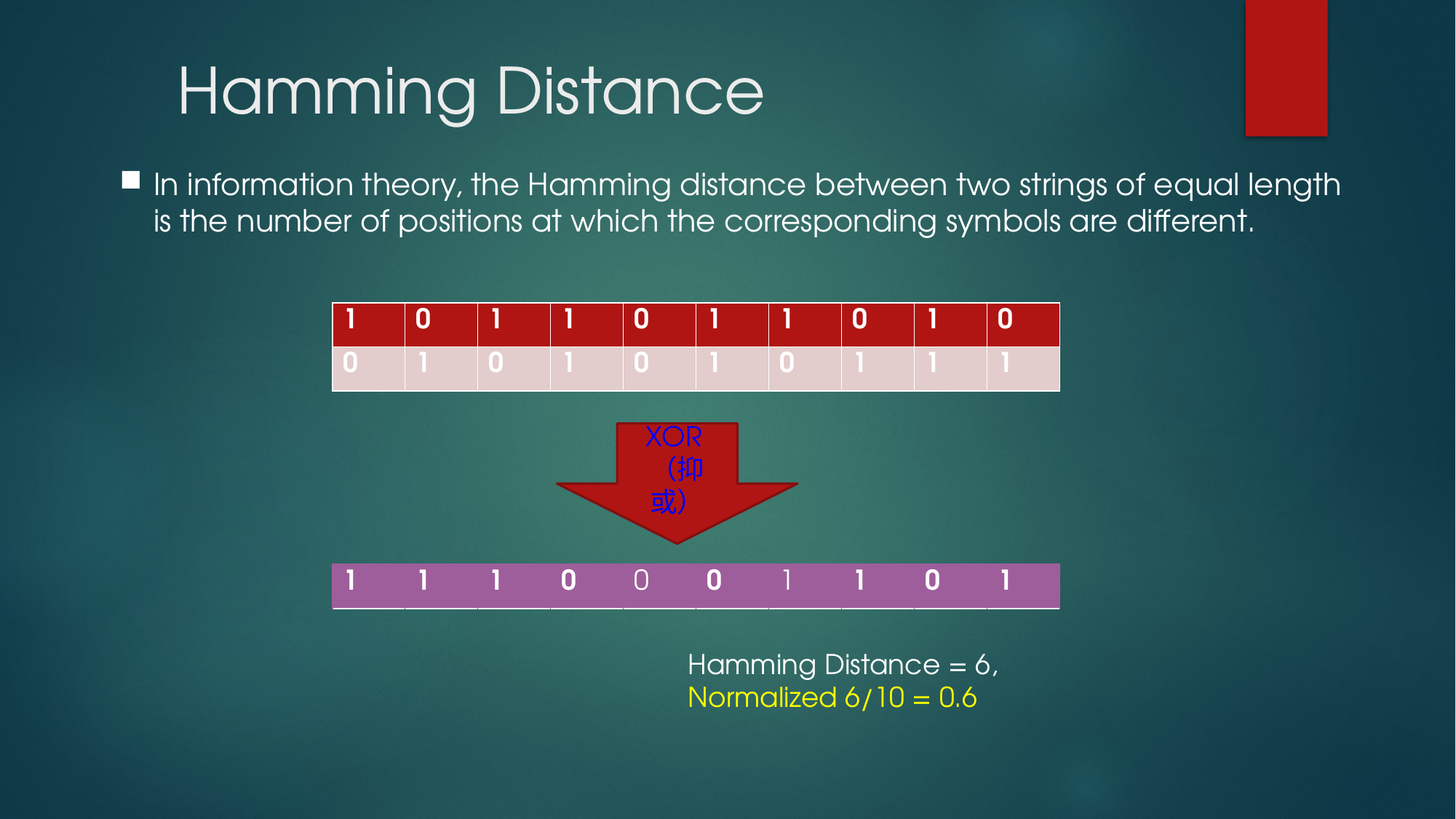

# Hamming Distance
In information theory, the Hamming distance between two strings of equal length is the number of positions at which the corresponding symbols are different.
| 1 | 0 | 1 | 1 | 0 | 1 | 1 | 0 | 1 | 0 |
| --- | --- | --- | --- | --- | --- | --- | --- | --- | --- |
| 0 | 1 | 0 | 1 | 0 | 1 | 0 | 1 | 1 | 1 |
XOR（抑或）
| 1 | 1 | 1 | 0 | 0 | 0 | 1 | 1 | 0 | 1 |
| --- | --- | --- | --- | --- | --- | --- | --- | --- | --- |
Hamming Distance = 6,
Normalized 6/10 = 0.6